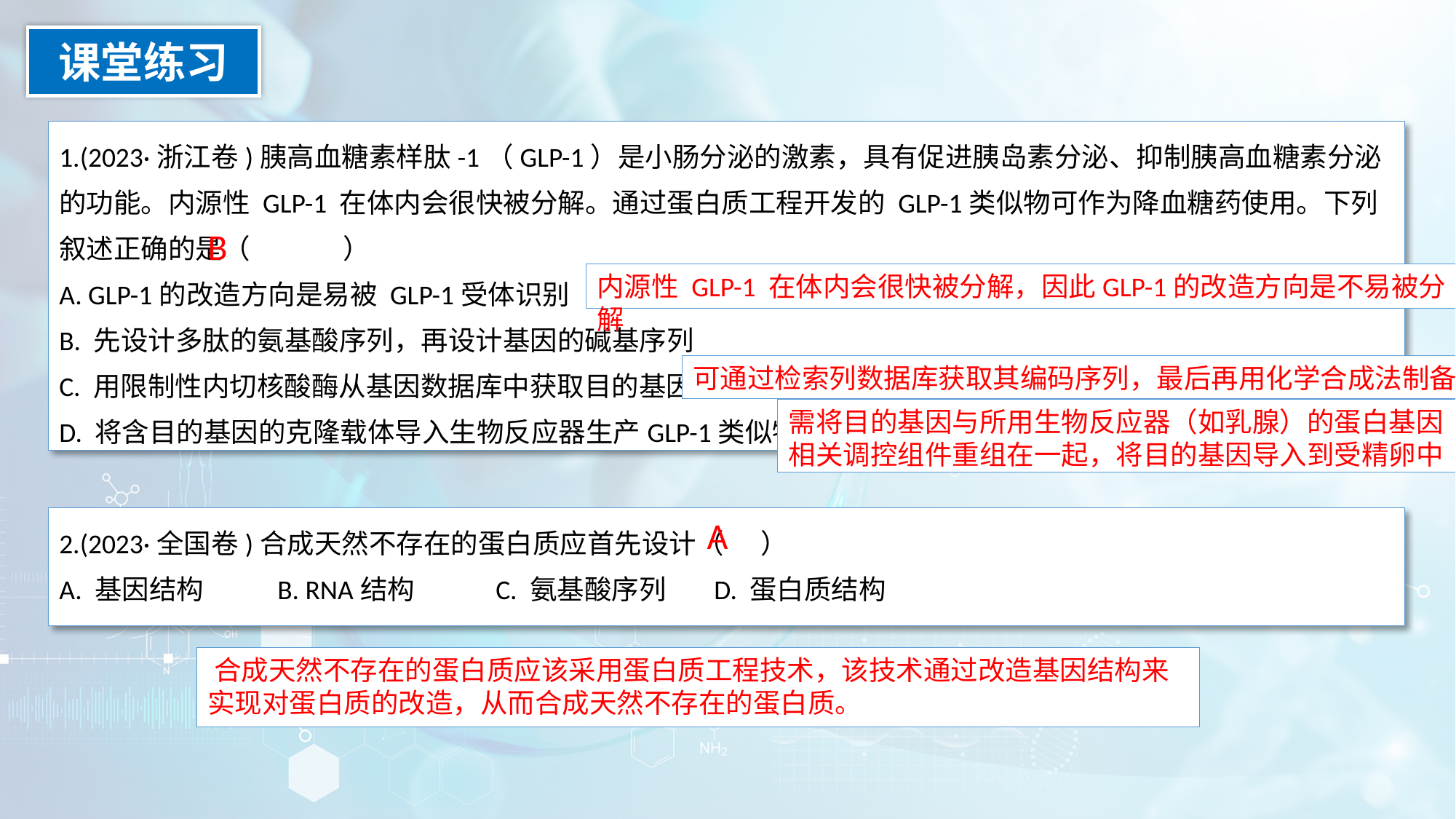

课堂练习
1.(2023·浙江卷)胰高血糖素样肽-1（GLP-1）是小肠分泌的激素，具有促进胰岛素分泌、抑制胰高血糖素分泌的功能。内源性 GLP-1 在体内会很快被分解。通过蛋白质工程开发的 GLP-1类似物可作为降血糖药使用。下列叙述正确的是（               ）
A. GLP-1的改造方向是易被 GLP-1受体识别
B. 先设计多肽的氨基酸序列，再设计基因的碱基序列
C. 用限制性内切核酸酶从基因数据库中获取目的基因
D. 将含目的基因的克隆载体导入生物反应器生产GLP-1类似物
B
内源性 GLP-1 在体内会很快被分解，因此GLP-1的改造方向是不易被分解
可通过检索列数据库获取其编码序列，最后再用化学合成法制备
需将目的基因与所用生物反应器（如乳腺）的蛋白基因相关调控组件重组在一起，将目的基因导入到受精卵中
2.(2023·全国卷)合成天然不存在的蛋白质应首先设计（      ）
A. 基因结构	B. RNA结构	C. 氨基酸序列	D. 蛋白质结构
A
​​​​​​​合成天然不存在的蛋白质应该采用蛋白质工程技术，该技术通过改造基因结构来实现对蛋白质的改造，从而合成天然不存在的蛋白质。